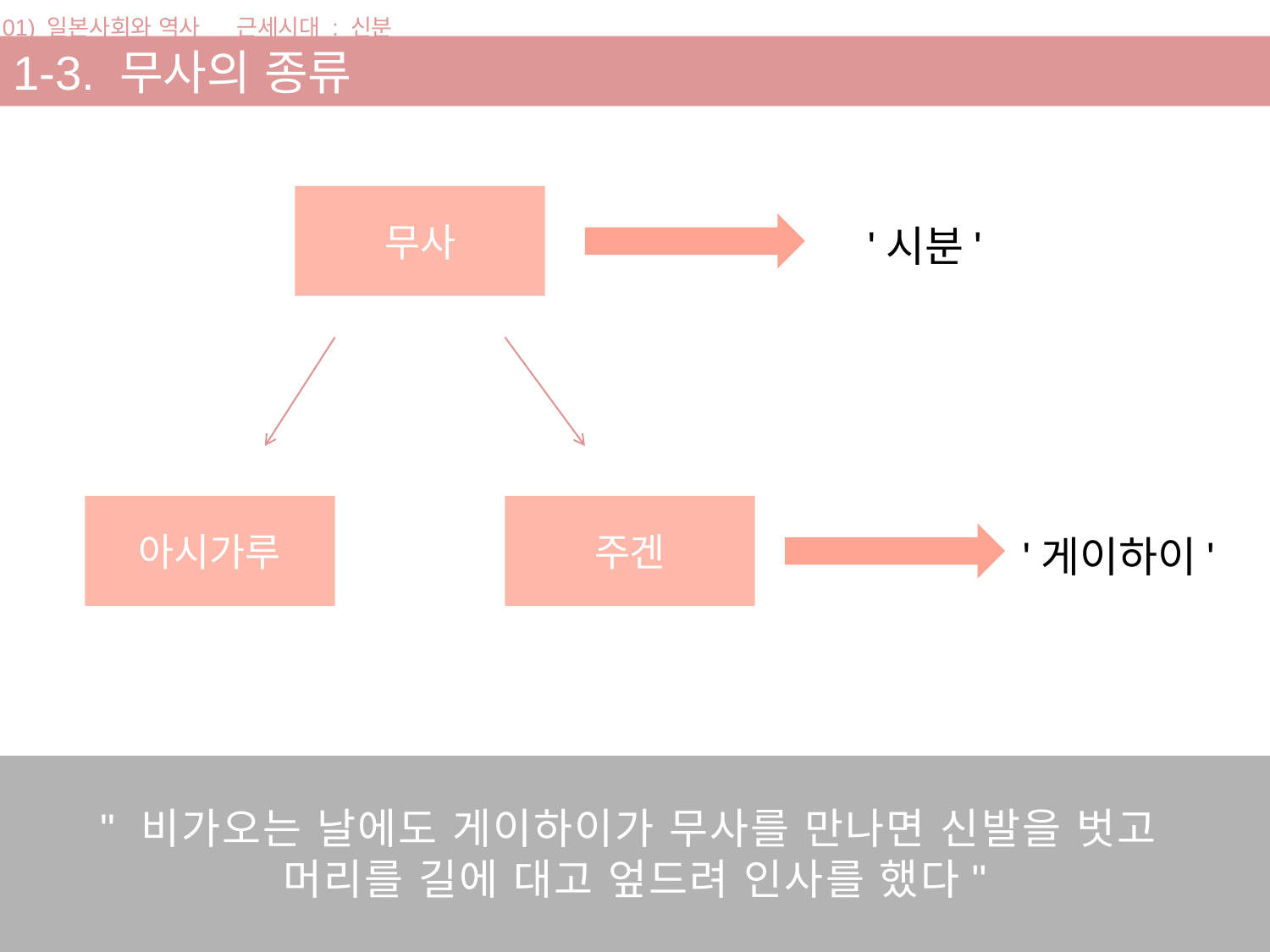

01) 일본사회와 역사 _ 근세시대 : 신분
1-3. 무사의 종류
무사

'시분'
아시가루
주겐

'게이하이'

" 비가오는 날에도 게이하이가 무사를 만나면 신발을 벗고
머리를 길에 대고 엎드려 인사를 했다"